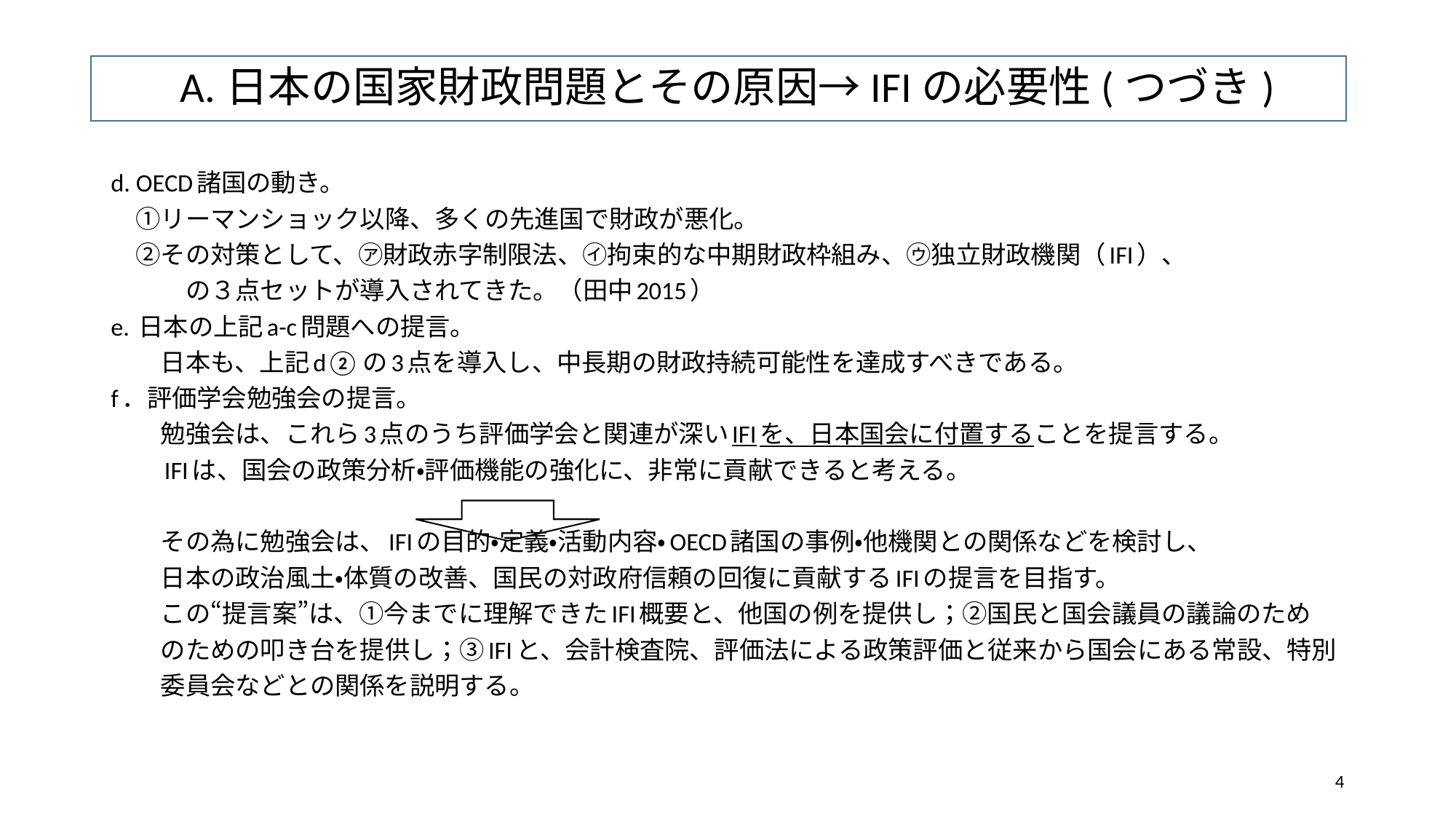

# A.日本の国家財政問題とその原因→IFIの必要性(つづき)

d. OECD諸国の動き。
　①リーマンショック以降、多くの先進国で財政が悪化。
　②その対策として、㋐財政赤字制限法、㋑拘束的な中期財政枠組み、㋒独立財政機関（IFI）、
　　　の３点セットが導入されてきた。（田中2015）
e. 日本の上記a-c問題への提言。
　　日本も、上記d②の3点を導入し、中長期の財政持続可能性を達成すべきである。
f．評価学会勉強会の提言。
　　勉強会は、これら3点のうち評価学会と関連が深いIFIを、日本国会に付置することを提言する。
　　IFIは、国会の政策分析・評価機能の強化に、非常に貢献できると考える。

　　その為に勉強会は、IFIの目的・定義・活動内容・OECD諸国の事例・他機関との関係などを検討し、
　　日本の政治風土・体質の改善、国民の対政府信頼の回復に貢献するIFIの提言を目指す。
　　この“提言案”は、①今までに理解できたIFI概要と、他国の例を提供し；②国民と国会議員の議論のため
　　のための叩き台を提供し；③IFIと、会計検査院、評価法による政策評価と従来から国会にある常設、特別
　　委員会などとの関係を説明する。

4